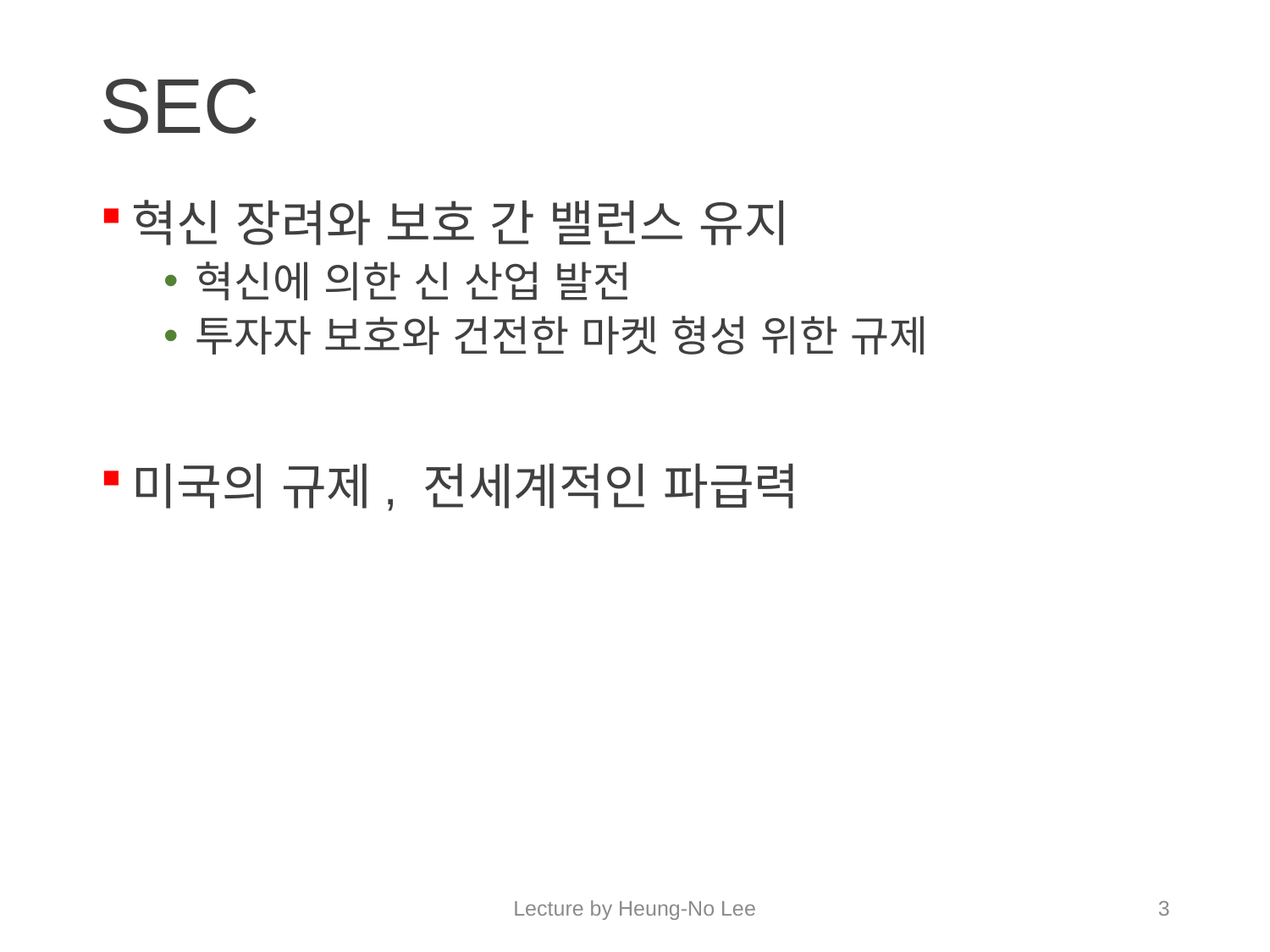

# SEC
혁신 장려와 보호 간 밸런스 유지
혁신에 의한 신 산업 발전
투자자 보호와 건전한 마켓 형성 위한 규제

미국의 규제, 전세계적인 파급력
Lecture by Heung-No Lee
3